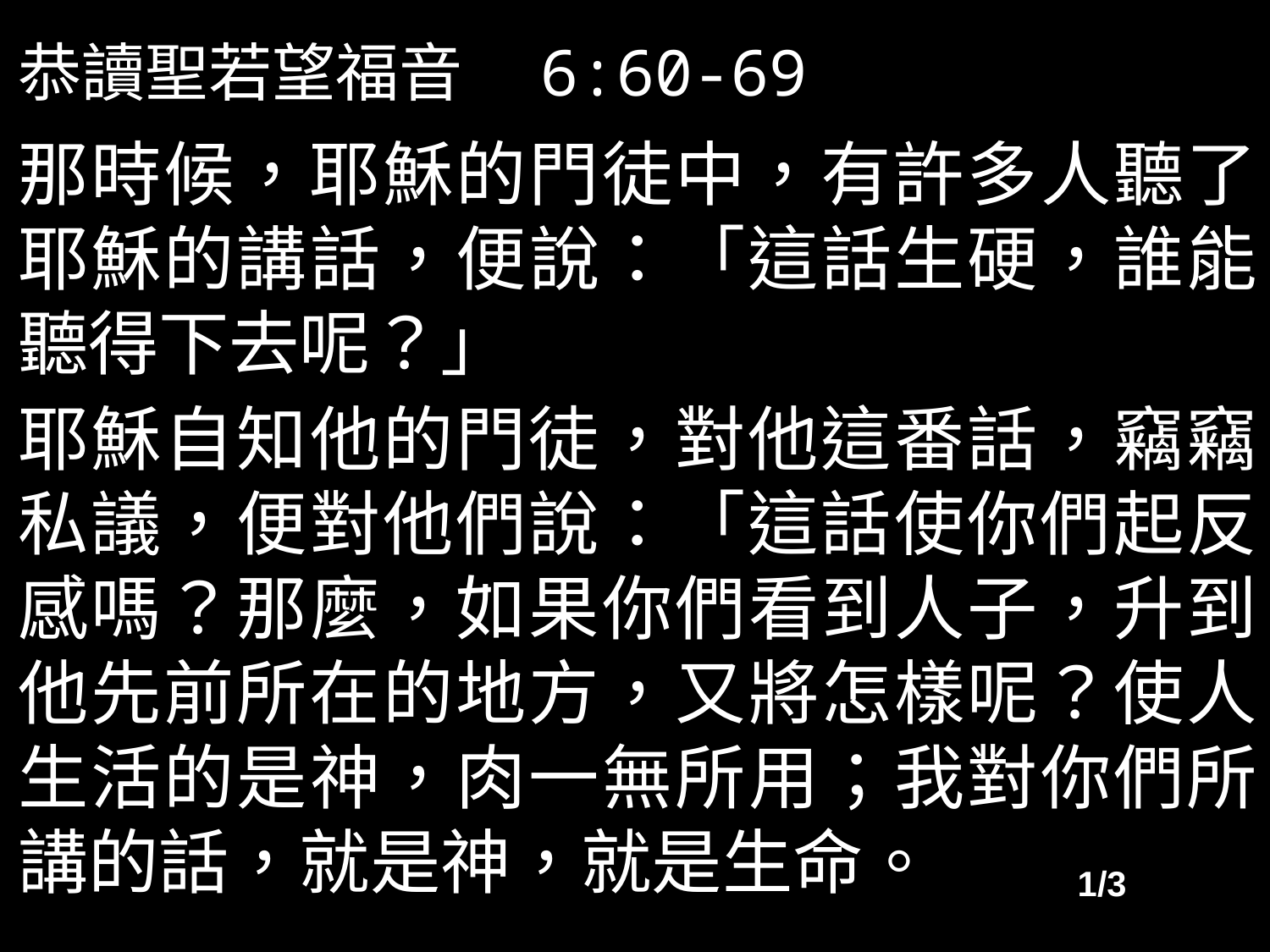

恭讀聖若望福音　6:60-69
那時候，耶穌的門徒中，有許多人聽了耶穌的講話，便說：「這話生硬，誰能聽得下去呢？」
耶穌自知他的門徒，對他這番話，竊竊私議，便對他們說：「這話使你們起反感嗎？那麼，如果你們看到人子，升到他先前所在的地方，又將怎樣呢？使人生活的是神，肉一無所用；我對你們所講的話，就是神，就是生命。

1/3